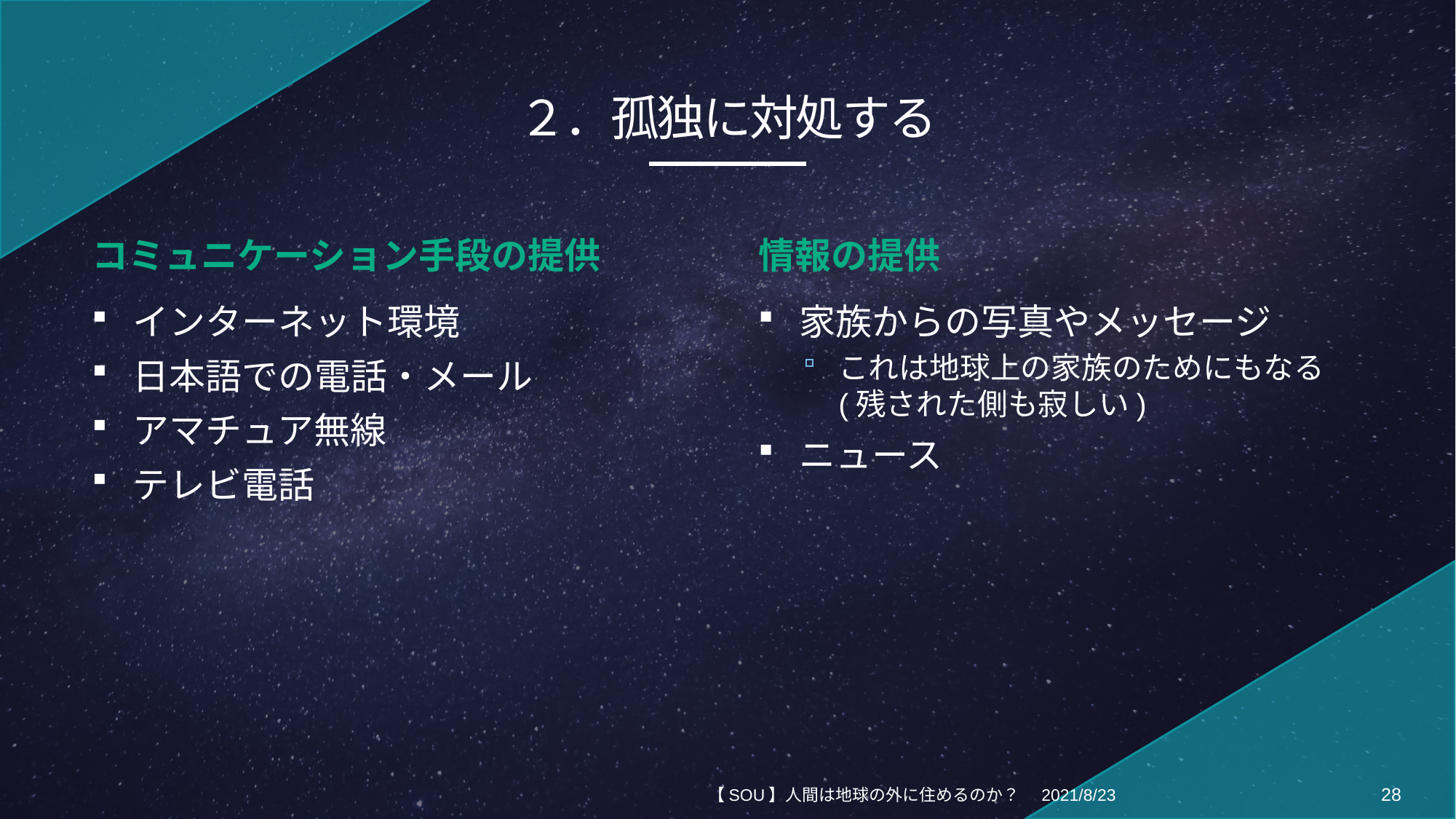

# ２．孤独に対処する
コミュニケーション手段の提供
情報の提供
インターネット環境
日本語での電話・メール
アマチュア無線
テレビ電話
家族からの写真やメッセージ
これは地球上の家族のためにもなる
(残された側も寂しい)
ニュース
【SOU】人間は地球の外に住めるのか？
2021/8/23
28